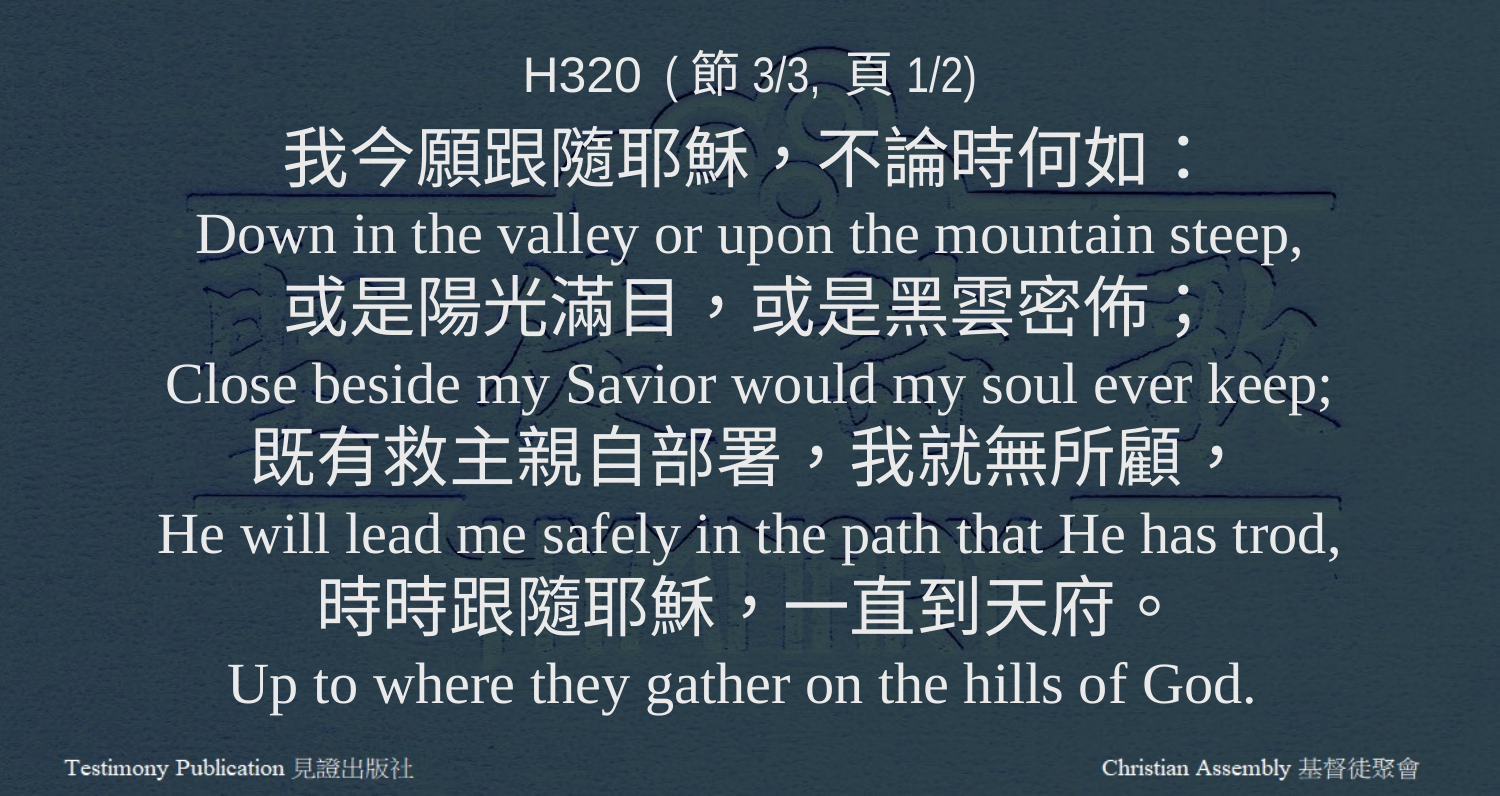

H320  (節3/3, 頁1/2)
我今願跟隨耶穌，不論時何如：
Down in the valley or upon the mountain steep,
或是陽光滿目，或是黑雲密佈；
Close beside my Savior would my soul ever keep;
既有救主親自部署，我就無所顧，
He will lead me safely in the path that He has trod,
時時跟隨耶穌，一直到天府。
Up to where they gather on the hills of God.